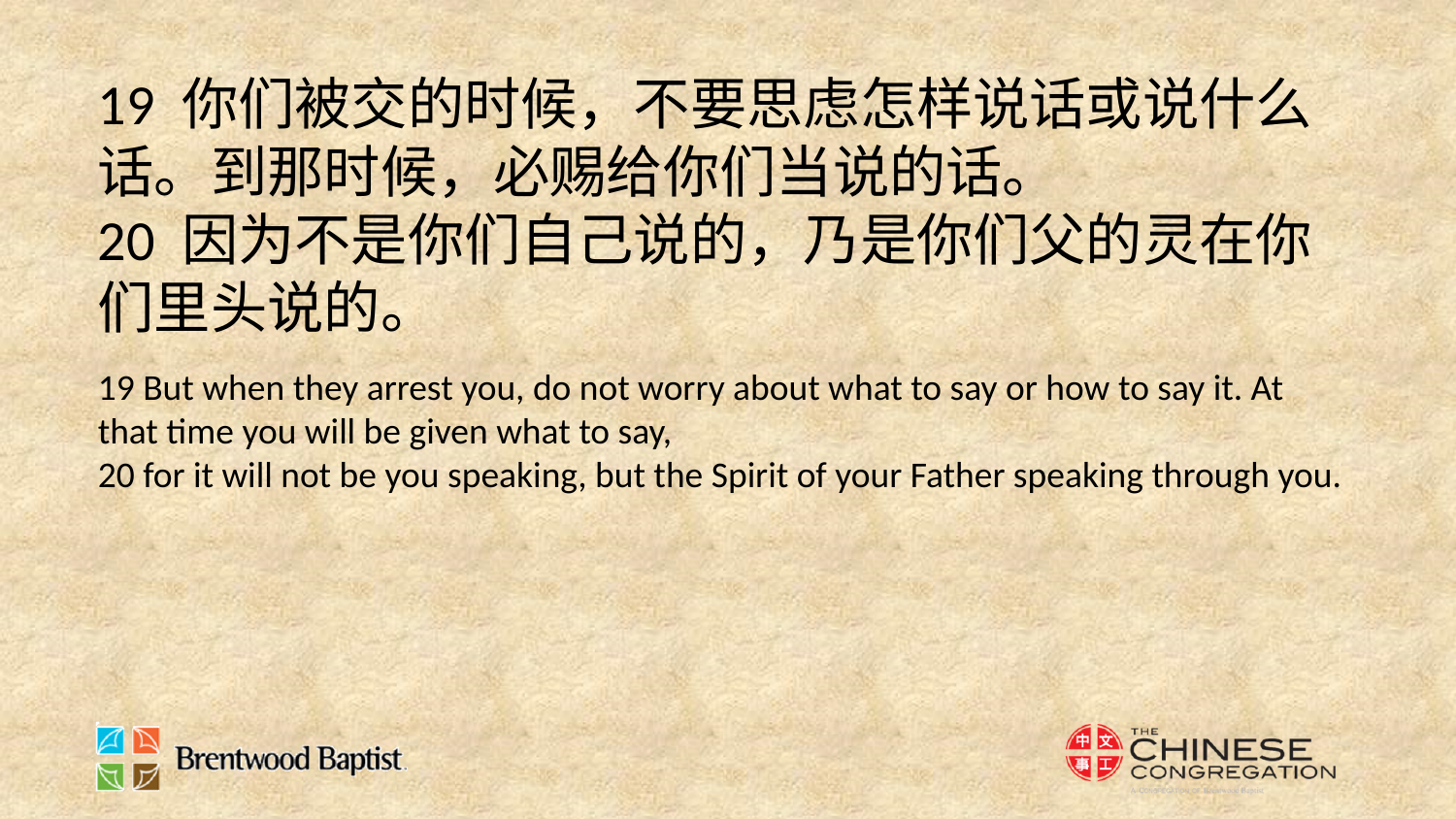

19 你们被交的时候，不要思虑怎样说话或说什么话。到那时候，必赐给你们当说的话。
20 因为不是你们自己说的，乃是你们父的灵在你们里头说的。

19 But when they arrest you, do not worry about what to say or how to say it. At that time you will be given what to say,
20 for it will not be you speaking, but the Spirit of your Father speaking through you.